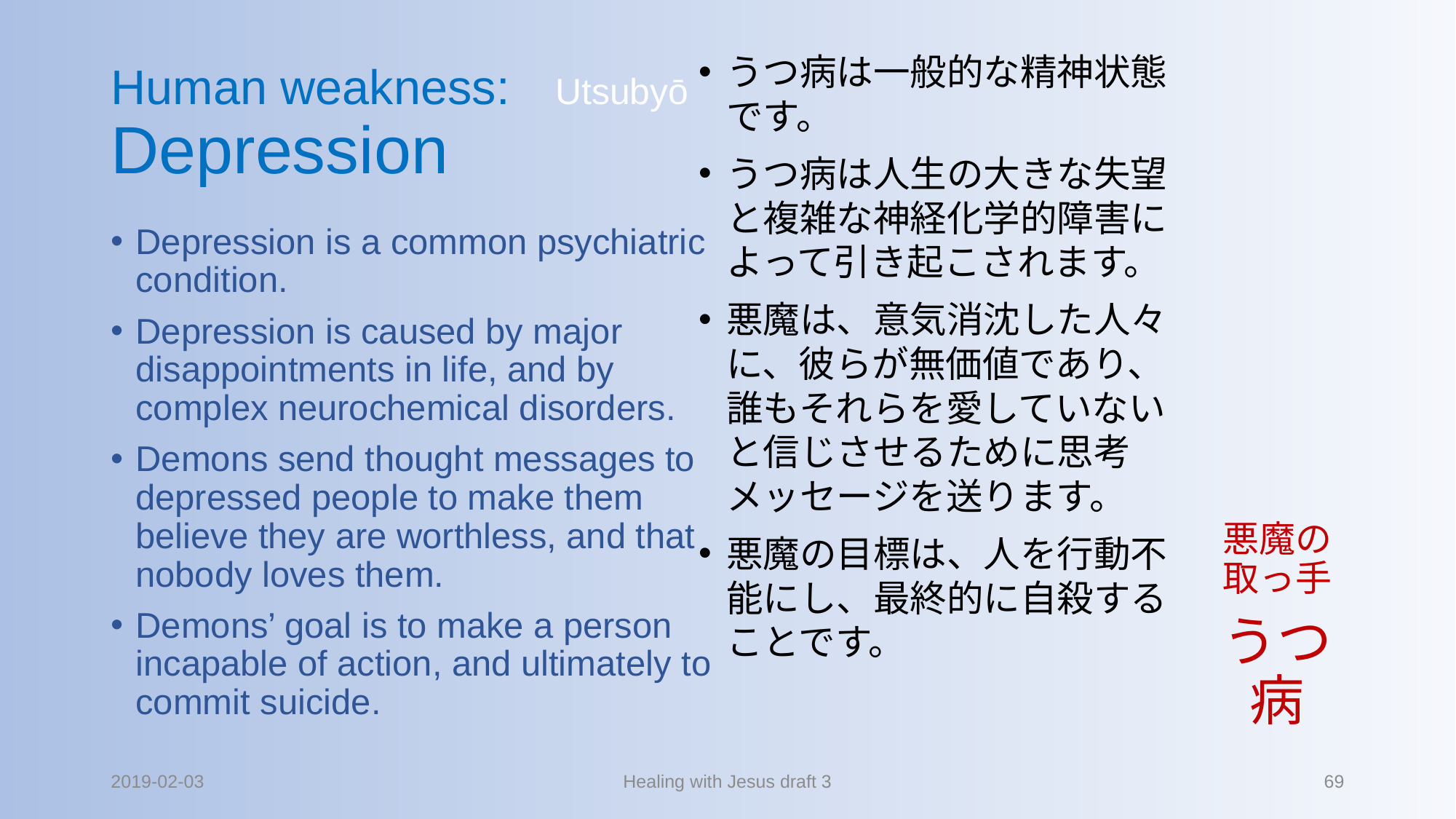

# Human weakness:   Utsubyō Depression
うつ病は一般的な精神状態です。
うつ病は人生の大きな失望と複雑な神経化学的障害によって引き起こされます。
悪魔は、意気消沈した人々に、彼らが無価値であり、誰もそれらを愛していないと信じさせるために思考メッセージを送ります。
悪魔の目標は、人を行動不能にし、最終的に自殺することです。
悪魔の取っ手
うつ病
Depression is a common psychiatric condition.
Depression is caused by major disappointments in life, and by complex neurochemical disorders.
Demons send thought messages to depressed people to make them believe they are worthless, and that nobody loves them.
Demons’ goal is to make a person incapable of action, and ultimately to commit suicide.
2019-02-03
Healing with Jesus draft 3
69